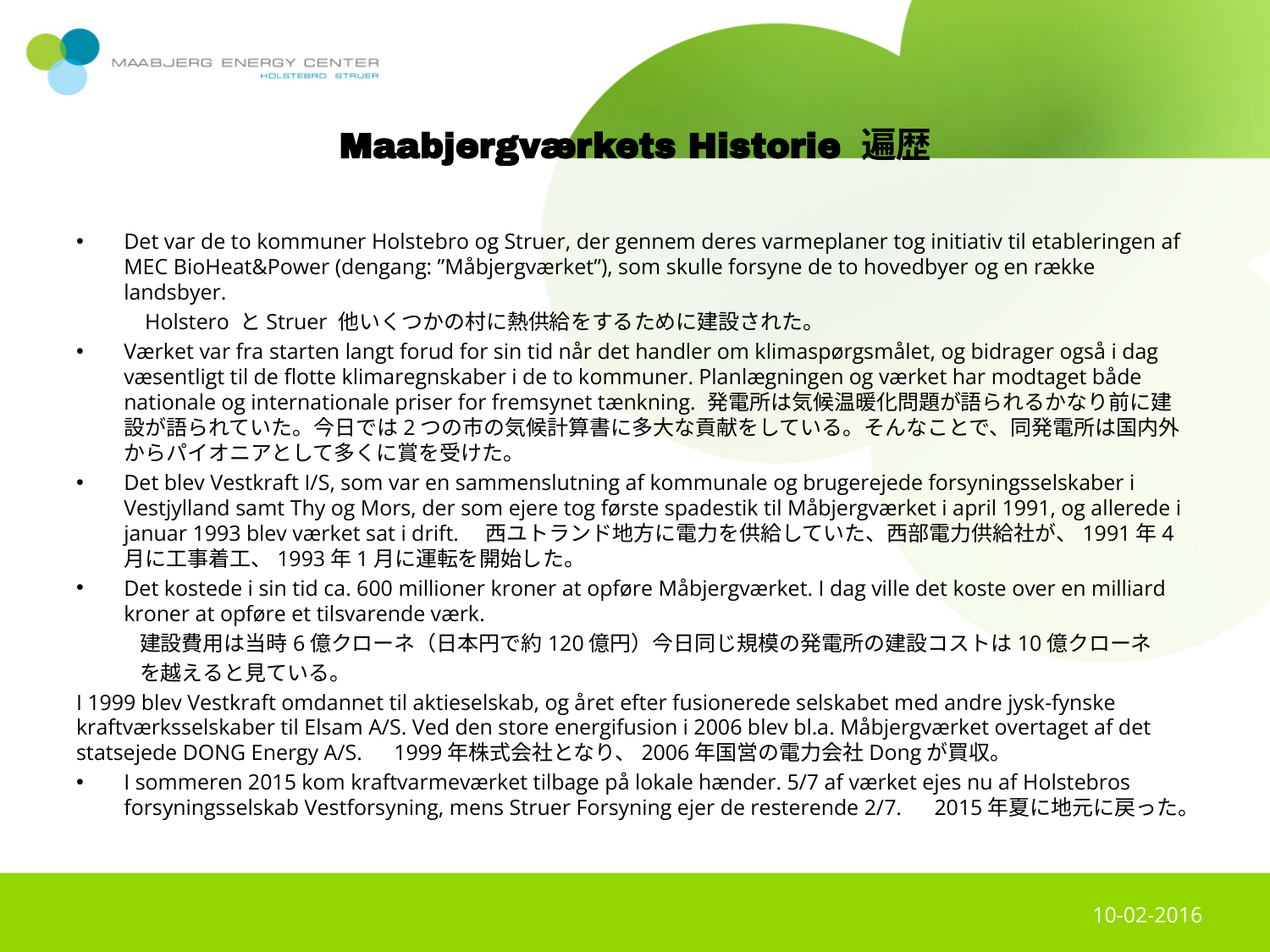

#
Maabjergværkets Historie 遍歴

Det var de to kommuner Holstebro og Struer, der gennem deres varmeplaner tog initiativ til etableringen af MEC BioHeat&Power (dengang: ”Måbjergværket”), som skulle forsyne de to hovedbyer og en række landsbyer.
　　　Holstero とStruer 他いくつかの村に熱供給をするために建設された。
Værket var fra starten langt forud for sin tid når det handler om klimaspørgsmålet, og bidrager også i dag væsentligt til de flotte klimaregnskaber i de to kommuner. Planlægningen og værket har modtaget både nationale og internationale priser for fremsynet tænkning. 発電所は気候温暖化問題が語られるかなり前に建設が語られていた。今日では2つの市の気候計算書に多大な貢献をしている。そんなことで、同発電所は国内外からパイオニアとして多くに賞を受けた。
Det blev Vestkraft I/S, som var en sammenslutning af kommunale og brugerejede forsyningsselskaber i Vestjylland samt Thy og Mors, der som ejere tog første spadestik til Måbjergværket i april 1991, og allerede i januar 1993 blev værket sat i drift.　西ユトランド地方に電力を供給していた、西部電力供給社が、1991年4月に工事着工、1993年1月に運転を開始した。
Det kostede i sin tid ca. 600 millioner kroner at opføre Måbjergværket. I dag ville det koste over en milliard kroner at opføre et tilsvarende værk.
　　　建設費用は当時6億クローネ（日本円で約120億円）今日同じ規模の発電所の建設コストは10億クローネ
　　　を越えると見ている。
I 1999 blev Vestkraft omdannet til aktieselskab, og året efter fusionerede selskabet med andre jysk-fynske kraftværksselskaber til Elsam A/S. Ved den store energifusion i 2006 blev bl.a. Måbjergværket overtaget af det statsejede DONG Energy A/S.　1999年株式会社となり、2006年国営の電力会社Dongが買収。
I sommeren 2015 kom kraftvarmeværket tilbage på lokale hænder. 5/7 af værket ejes nu af Holstebros forsyningsselskab Vestforsyning, mens Struer Forsyning ejer de resterende 2/7.　2015年夏に地元に戻った。

10-02-2016